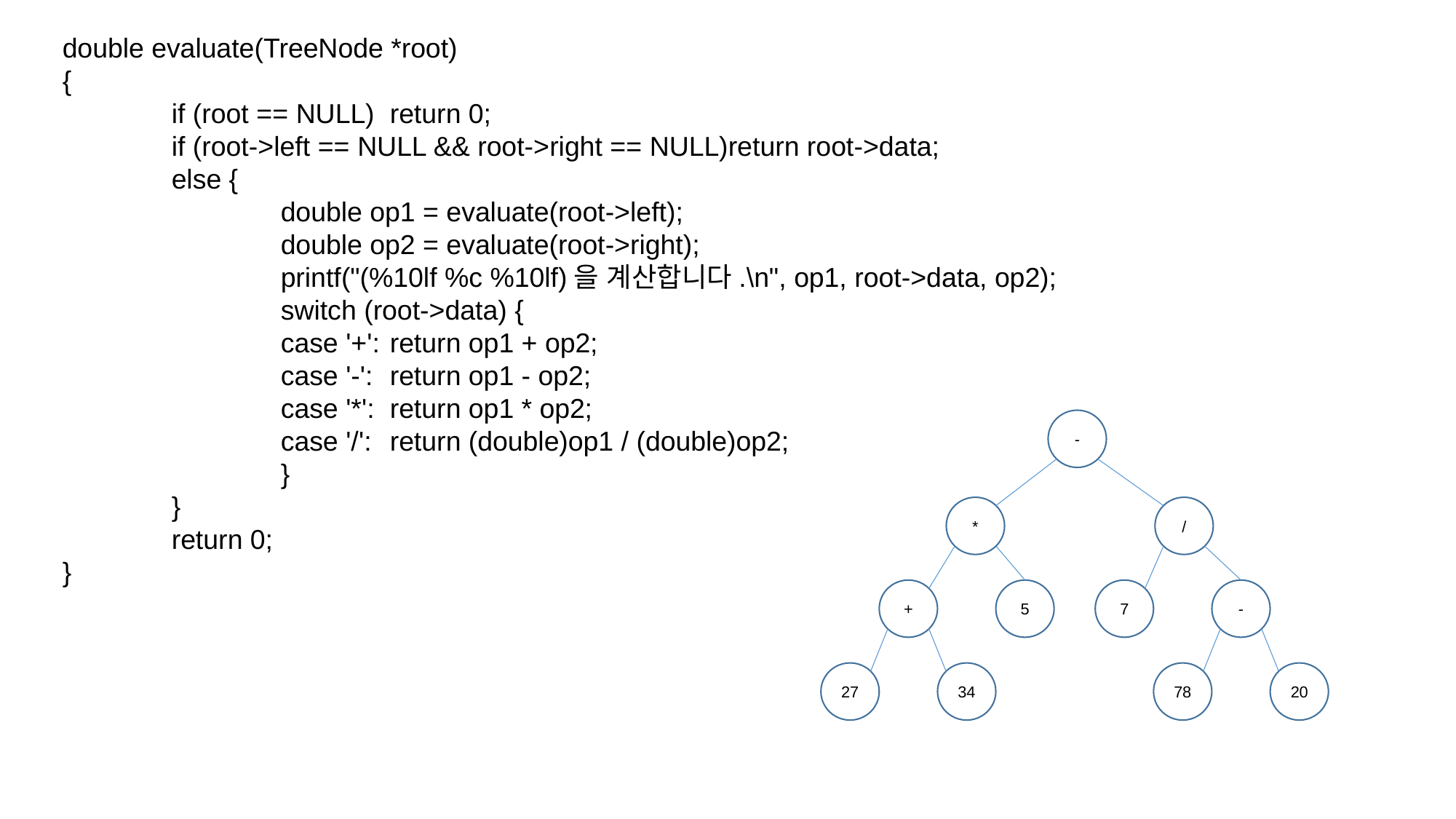

double evaluate(TreeNode *root)
{
	if (root == NULL)	return 0;
	if (root->left == NULL && root->right == NULL)return root->data;
	else {
		double op1 = evaluate(root->left);
		double op2 = evaluate(root->right);
		printf("(%10lf %c %10lf)을 계산합니다.\n", op1, root->data, op2);
		switch (root->data) {
		case '+':	return op1 + op2;
		case '-':	return op1 - op2;
		case '*':	return op1 * op2;
		case '/':	return (double)op1 / (double)op2;
		}
	}
	return 0;
}

-
*
+
5
27
34
/
7
-
78
20